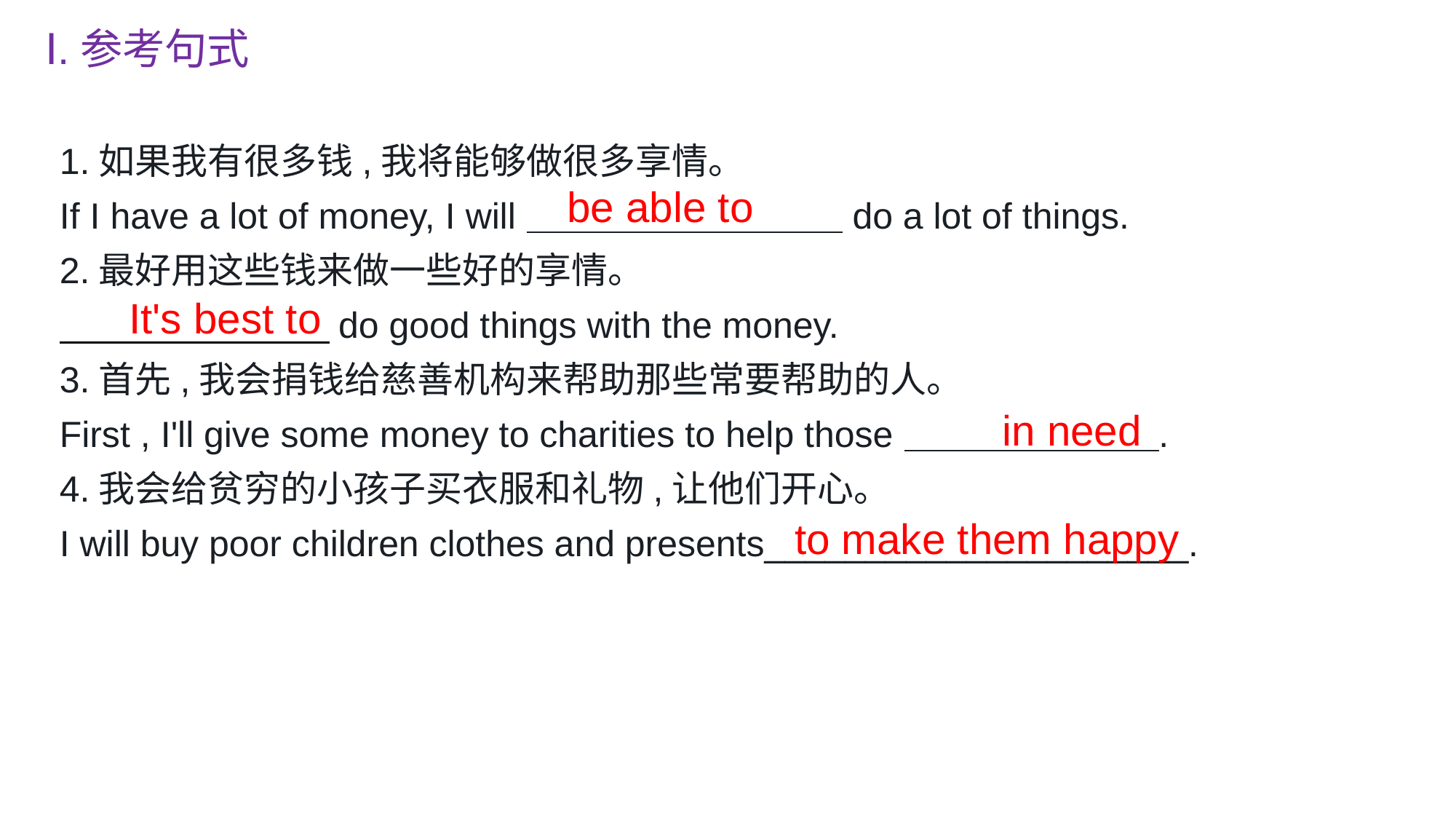

Ⅰ.参考句式
1.如果我有很多钱,我将能够做很多享情。
If I have a lot of money, I will                                 do a lot of things.
2.最好用这些钱来做一些好的享情。
                                 do good things with the money.
3.首先,我会捐钱给慈善机构来帮助那些常要帮助的人。
First , I'll give some money to charities to help those                          .
4.我会给贫穷的小孩子买衣服和礼物,让他们开心。
I will buy poor children clothes and presents_____________________.
be able to
It's best to
in need
to make them happy